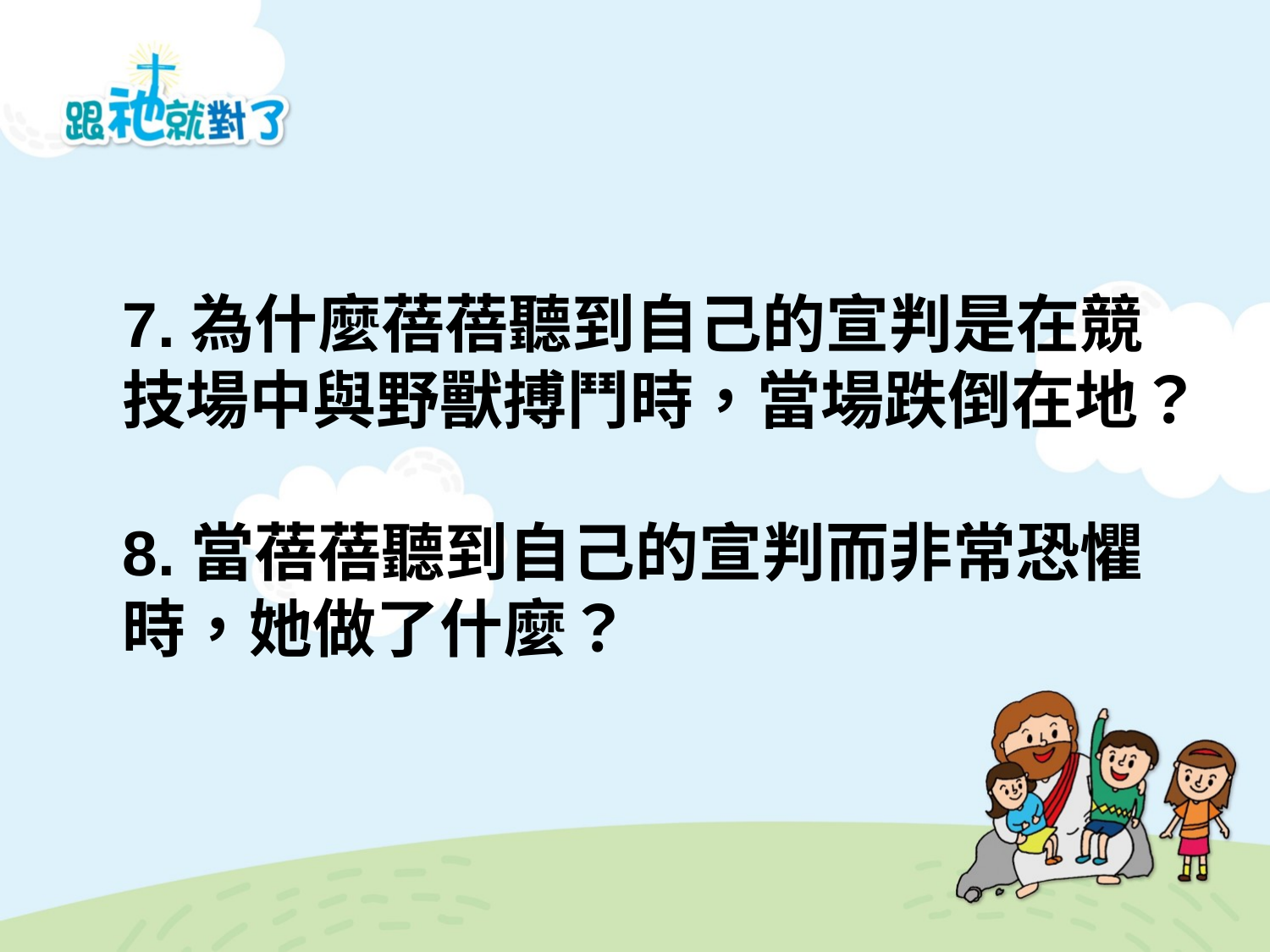

7.為什麼蓓蓓聽到自己的宣判是在競技場中與野獸搏鬥時，當場跌倒在地？

8.當蓓蓓聽到自己的宣判而非常恐懼時，她做了什麼？